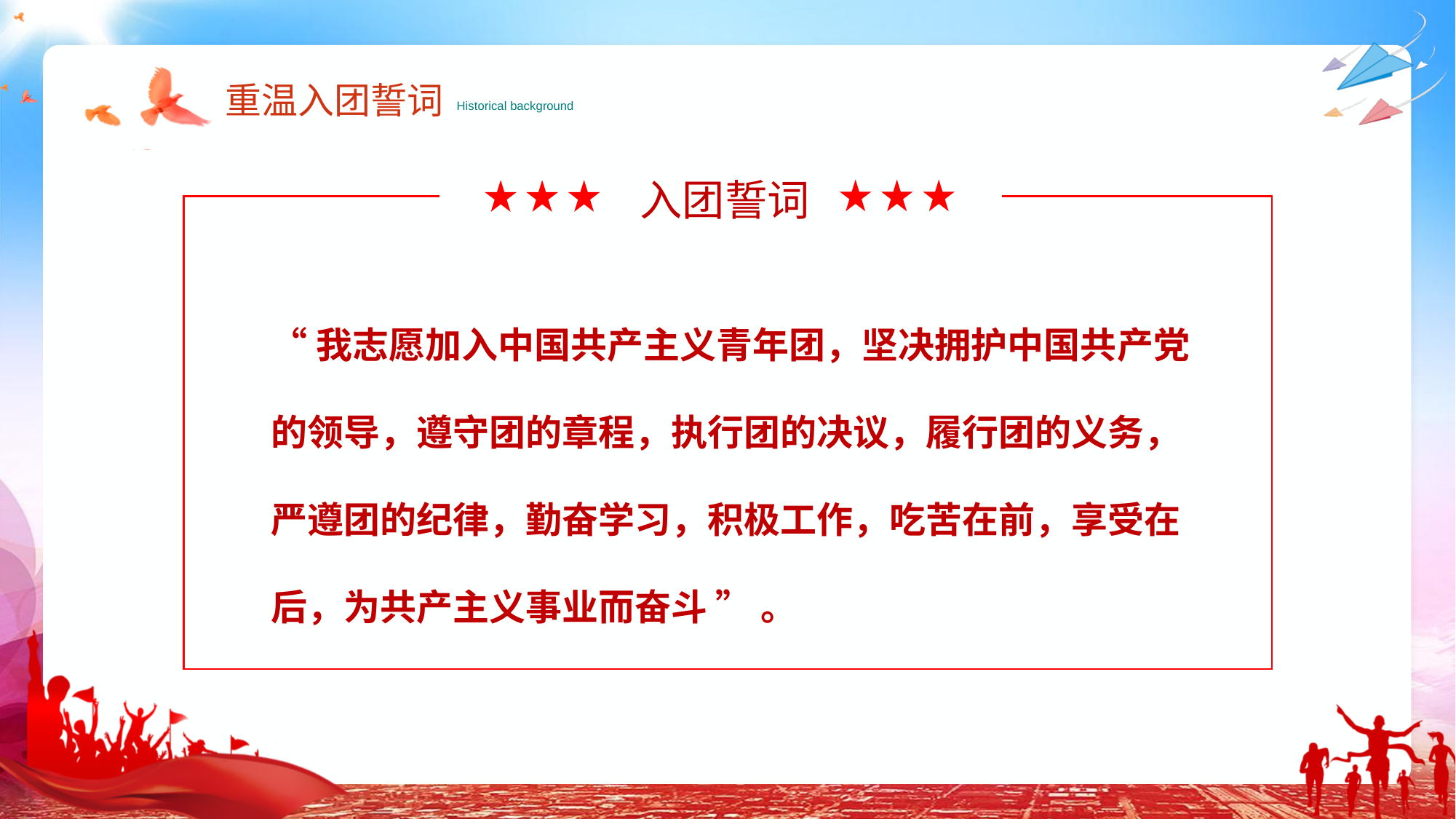

重温入团誓词
Historical background

入团誓词

“我志愿加入中国共产主义青年团，坚决拥护中国共产党的领导，遵守团的章程，执行团的决议，履行团的义务，严遵团的纪律，勤奋学习，积极工作，吃苦在前，享受在后，为共产主义事业而奋斗 ” 。